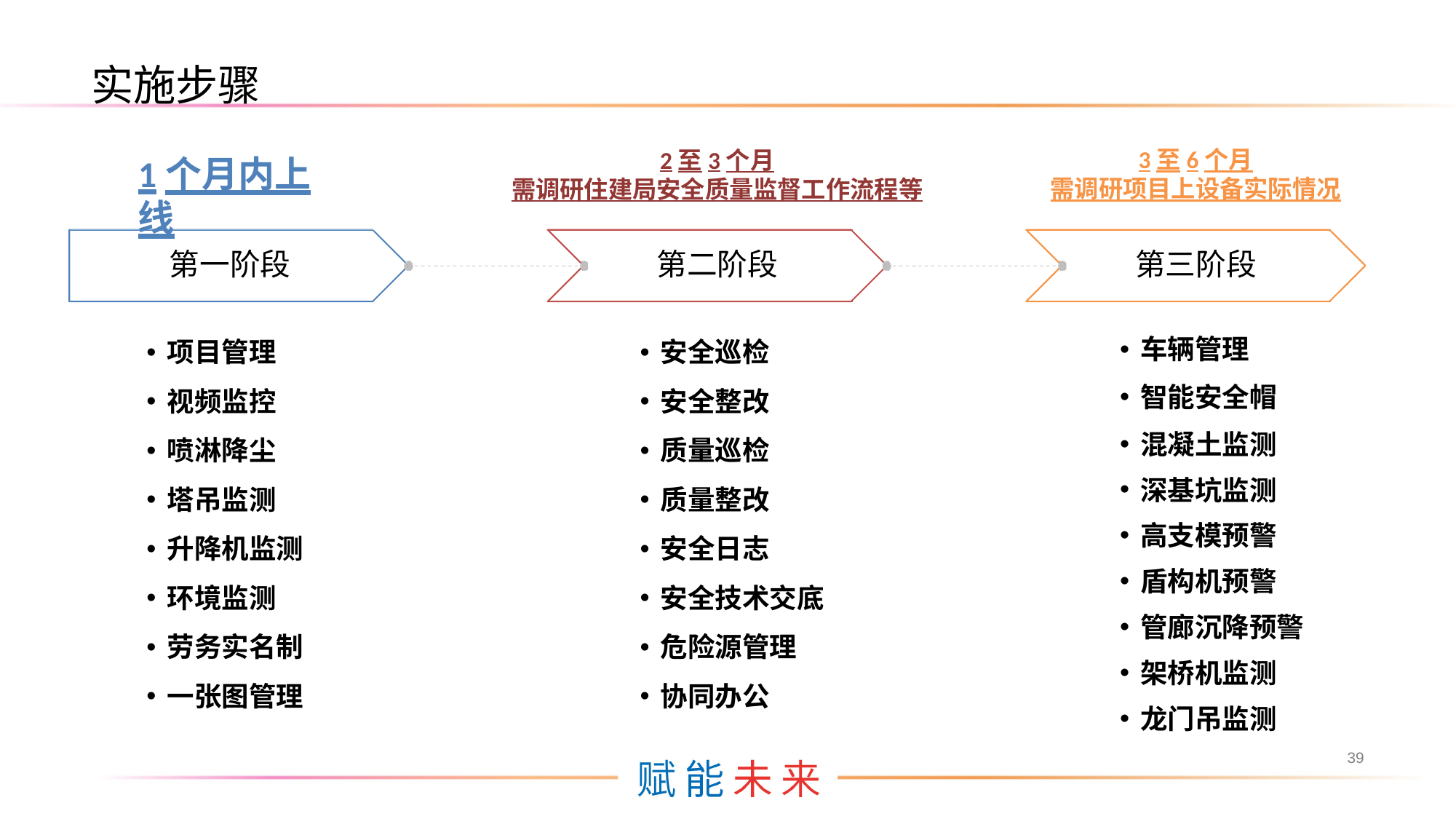

实施步骤
3至6个月
需调研项目上设备实际情况
2至3个月
需调研住建局安全质量监督工作流程等
1个月内上线

第一阶段
第二阶段
第三阶段

车辆管理
智能安全帽
混凝土监测
深基坑监测
高支模预警
盾构机预警
管廊沉降预警
架桥机监测
龙门吊监测
项目管理
视频监控
喷淋降尘
塔吊监测
升降机监测
环境监测
劳务实名制
一张图管理
安全巡检
安全整改
质量巡检
质量整改
安全日志
安全技术交底
危险源管理
协同办公
39